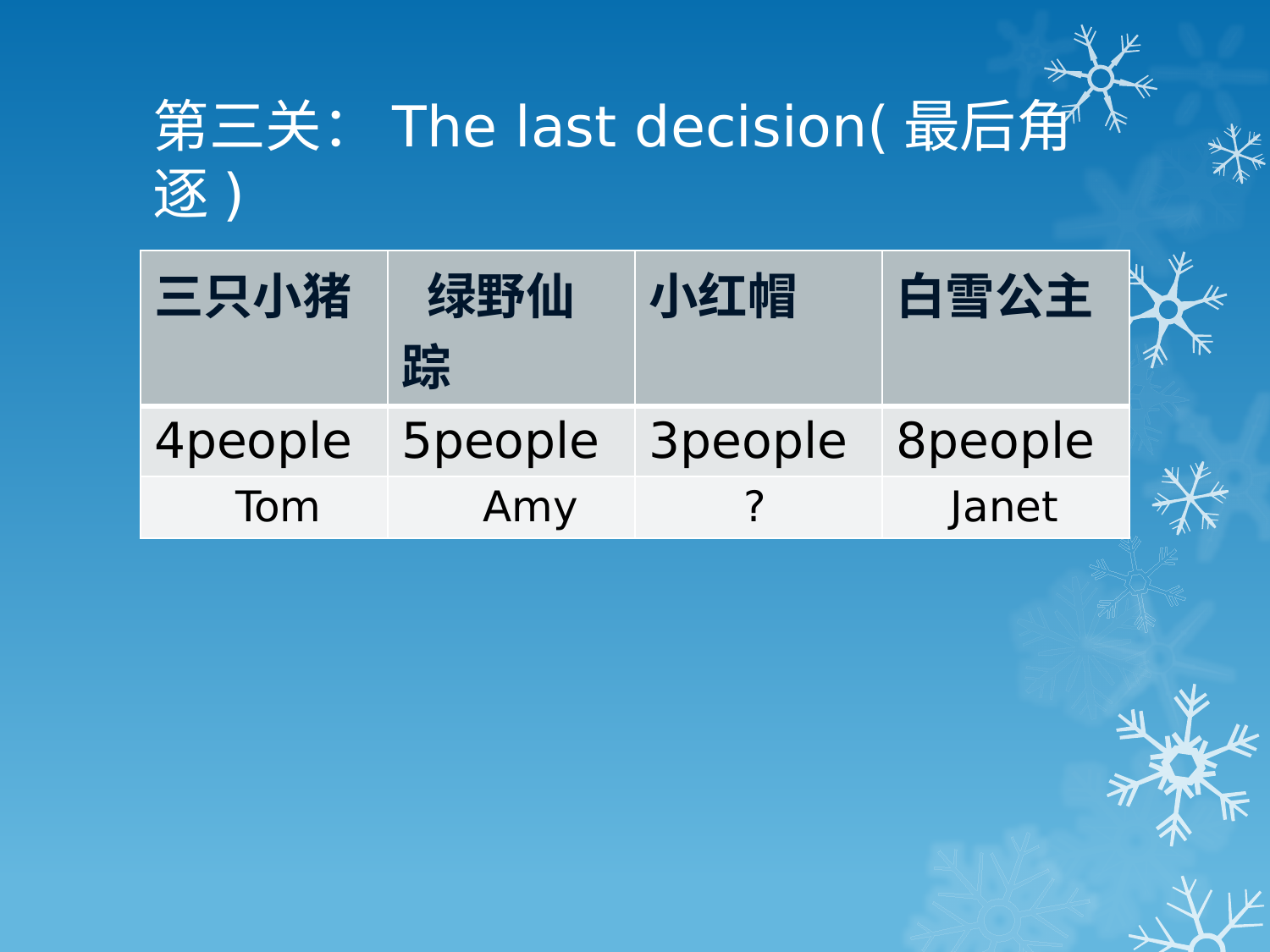

# 第三关：The last decision(最后角逐)
| 三只小猪 | 绿野仙踪 | 小红帽 | 白雪公主 |
| --- | --- | --- | --- |
| 4people | 5people | 3people | 8people |
| Tom | Amy | ? | Janet |